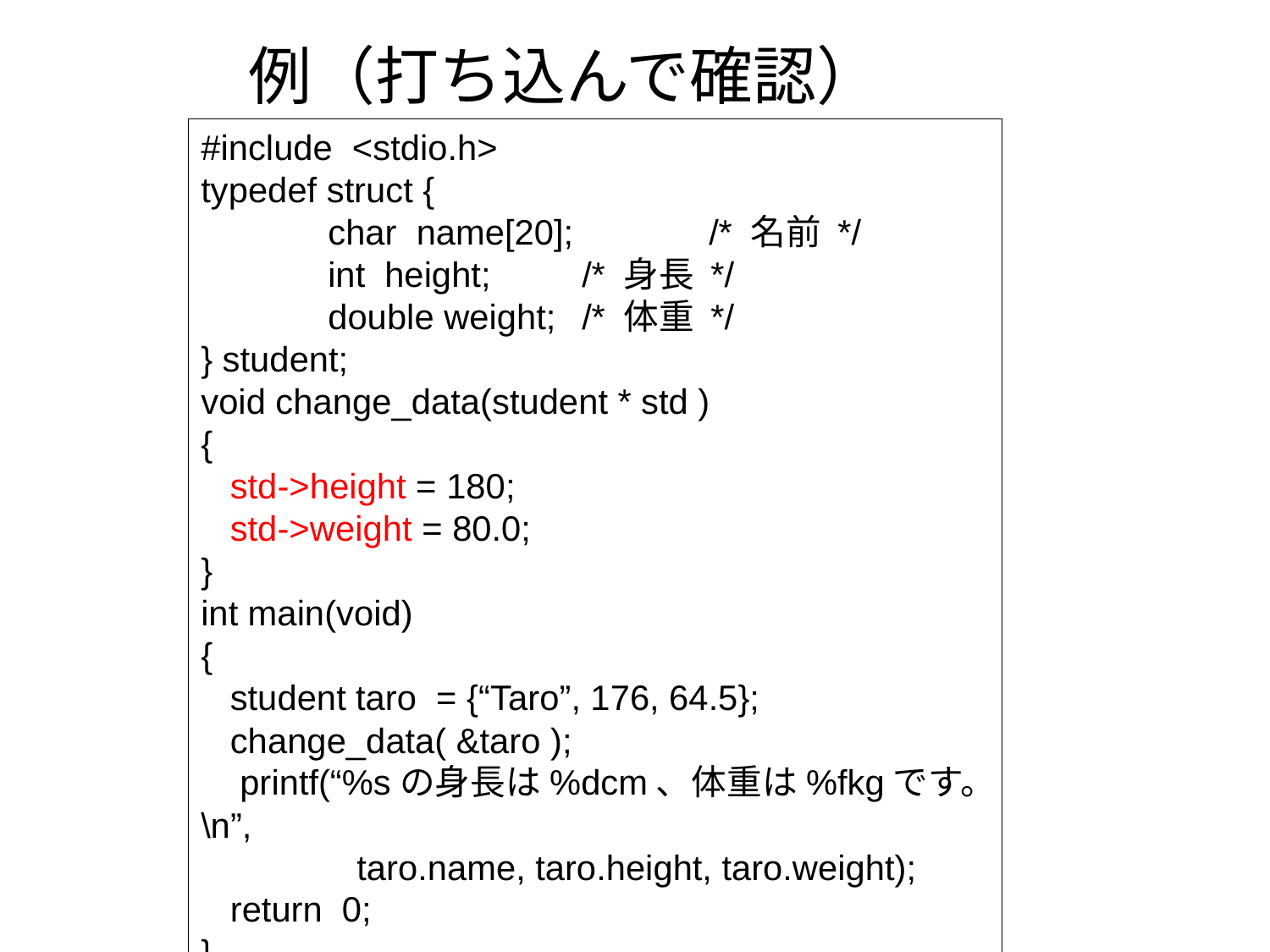

# 例（打ち込んで確認）
#include  <stdio.h>
typedef struct {
	char  name[20]; 	/* 名前 */
	int  height;	/* 身長 */
	double weight;	/* 体重 */
} student;
void change_data(student * std )
{
   std->height = 180;
   std->weight = 80.0;
}
int main(void)
{
   student taro  = {“Taro”, 176, 64.5};
   change_data( &taro );
    printf(“%sの身長は%dcm、体重は%fkgです。\n”,
                taro.name, taro.height, taro.weight);
   return  0;
}